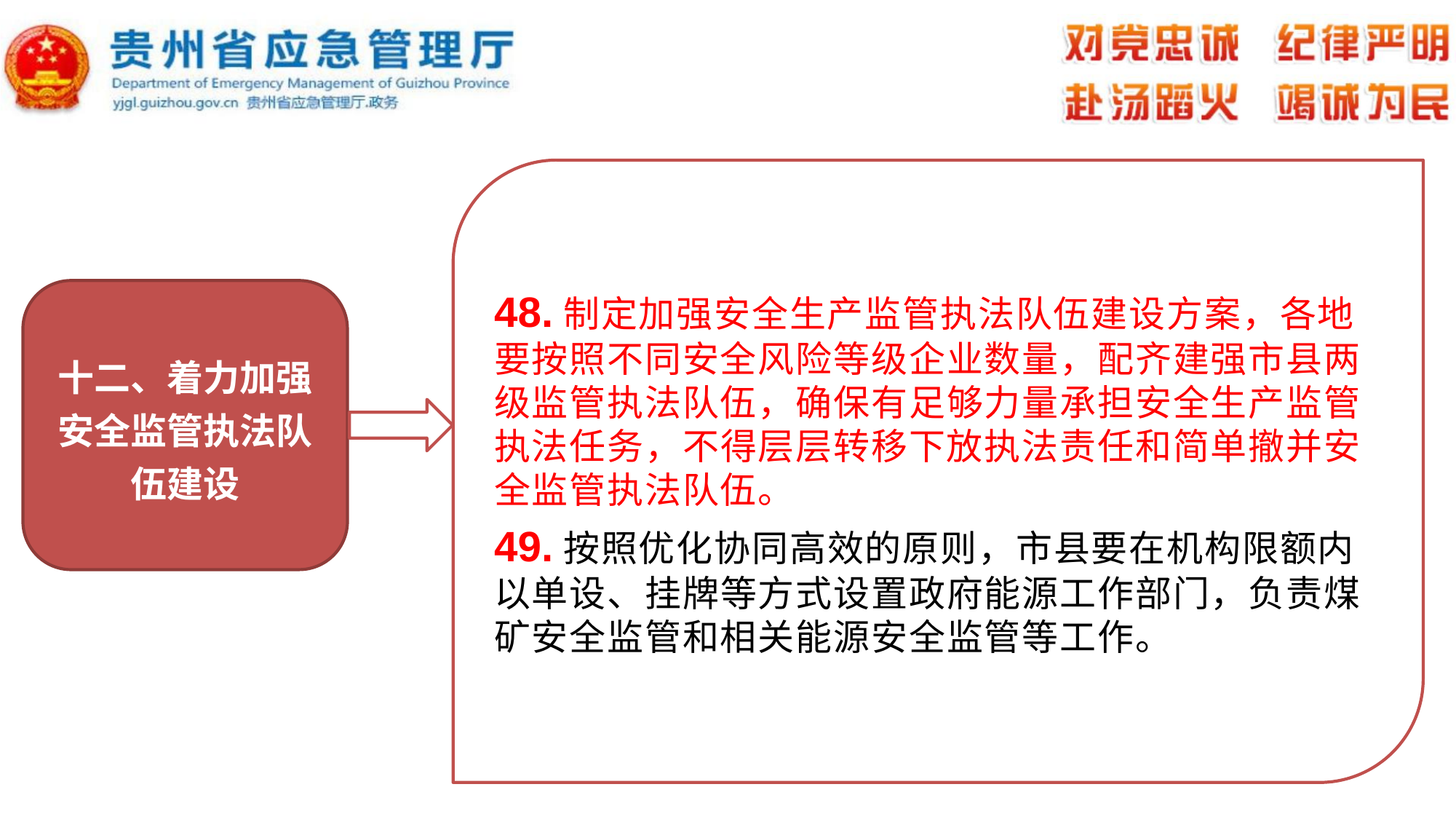

48.制定加强安全生产监管执法队伍建设方案，各地要按照不同安全风险等级企业数量，配齐建强市县两级监管执法队伍，确保有足够力量承担安全生产监管执法任务，不得层层转移下放执法责任和简单撤并安全监管执法队伍。
49.按照优化协同高效的原则，市县要在机构限额内以单设、挂牌等方式设置政府能源工作部门，负责煤矿安全监管和相关能源安全监管等工作。
十二、着力加强安全监管执法队伍建设